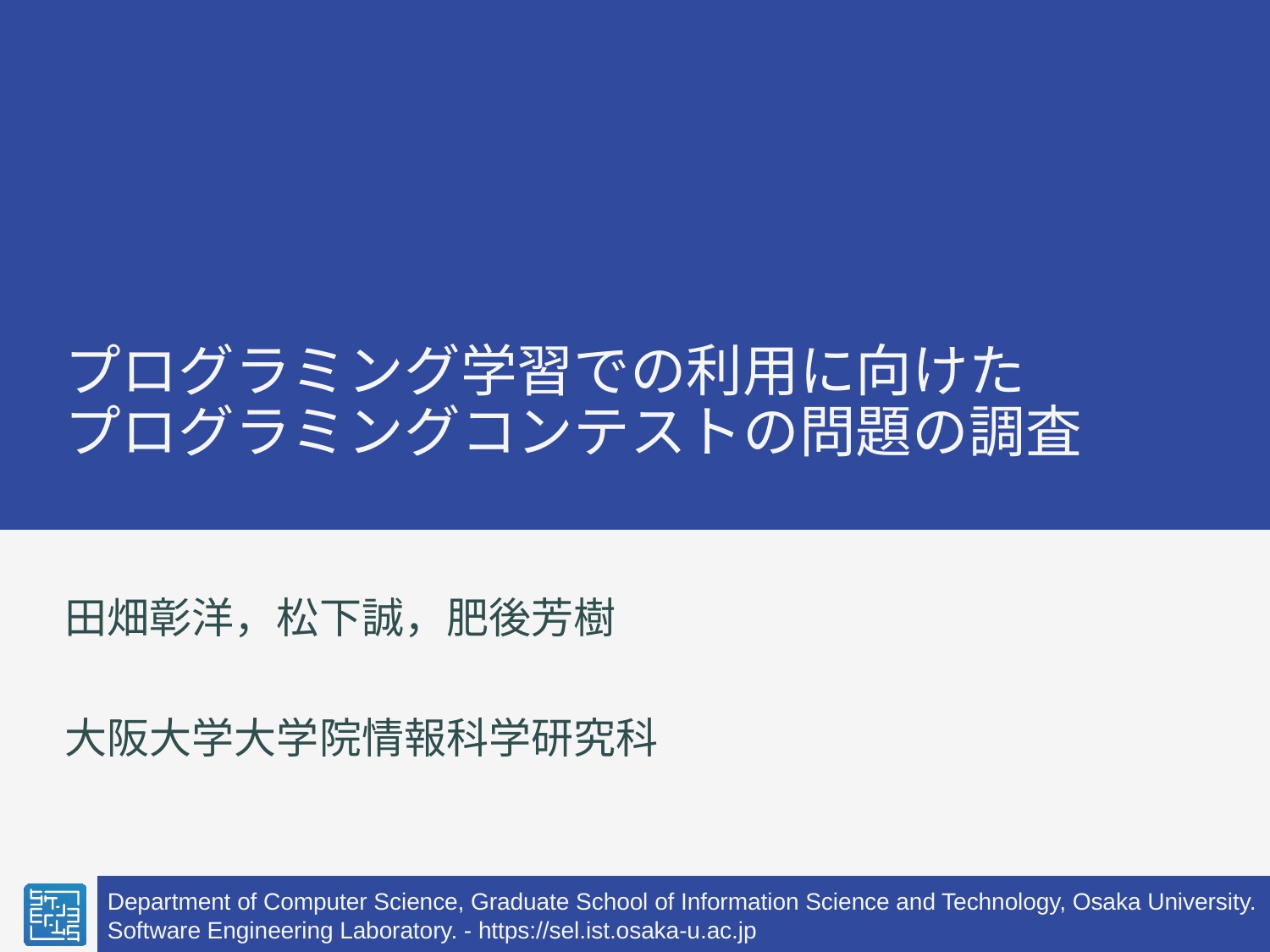

# プログラミング学習での利用に向けた プログラミングコンテストの問題の調査
田畑彰洋，松下誠，肥後芳樹

大阪大学大学院情報科学研究科